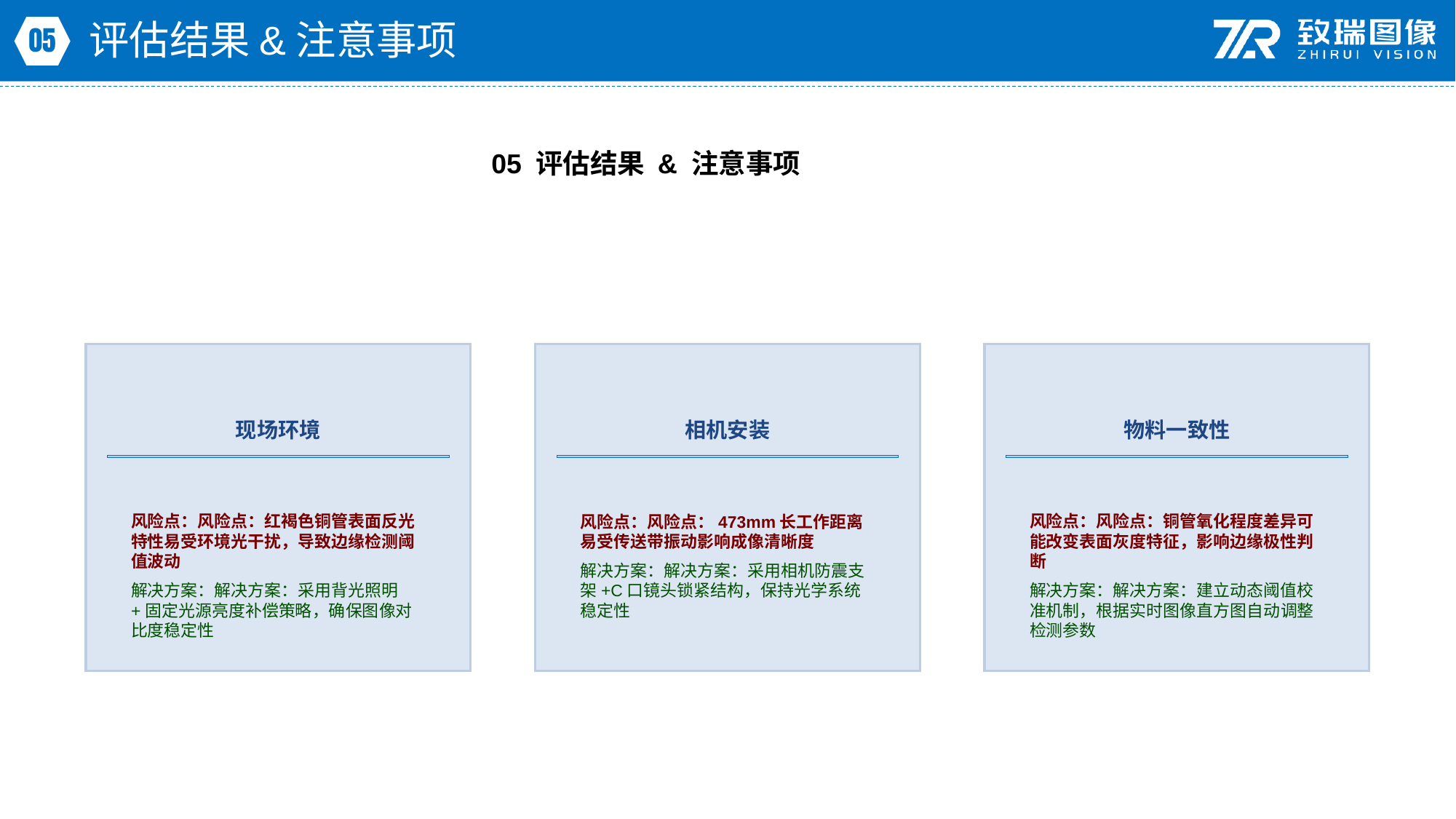

评估结果&注意事项
05

05 评估结果 & 注意事项

现场环境

相机安装

物料一致性

风险点：风险点：红褐色铜管表面反光特性易受环境光干扰，导致边缘检测阈值波动
解决方案：解决方案：采用背光照明+固定光源亮度补偿策略，确保图像对比度稳定性

风险点：风险点：473mm长工作距离易受传送带振动影响成像清晰度
解决方案：解决方案：采用相机防震支架+C口镜头锁紧结构，保持光学系统稳定性

风险点：风险点：铜管氧化程度差异可能改变表面灰度特征，影响边缘极性判断
解决方案：解决方案：建立动态阈值校准机制，根据实时图像直方图自动调整检测参数